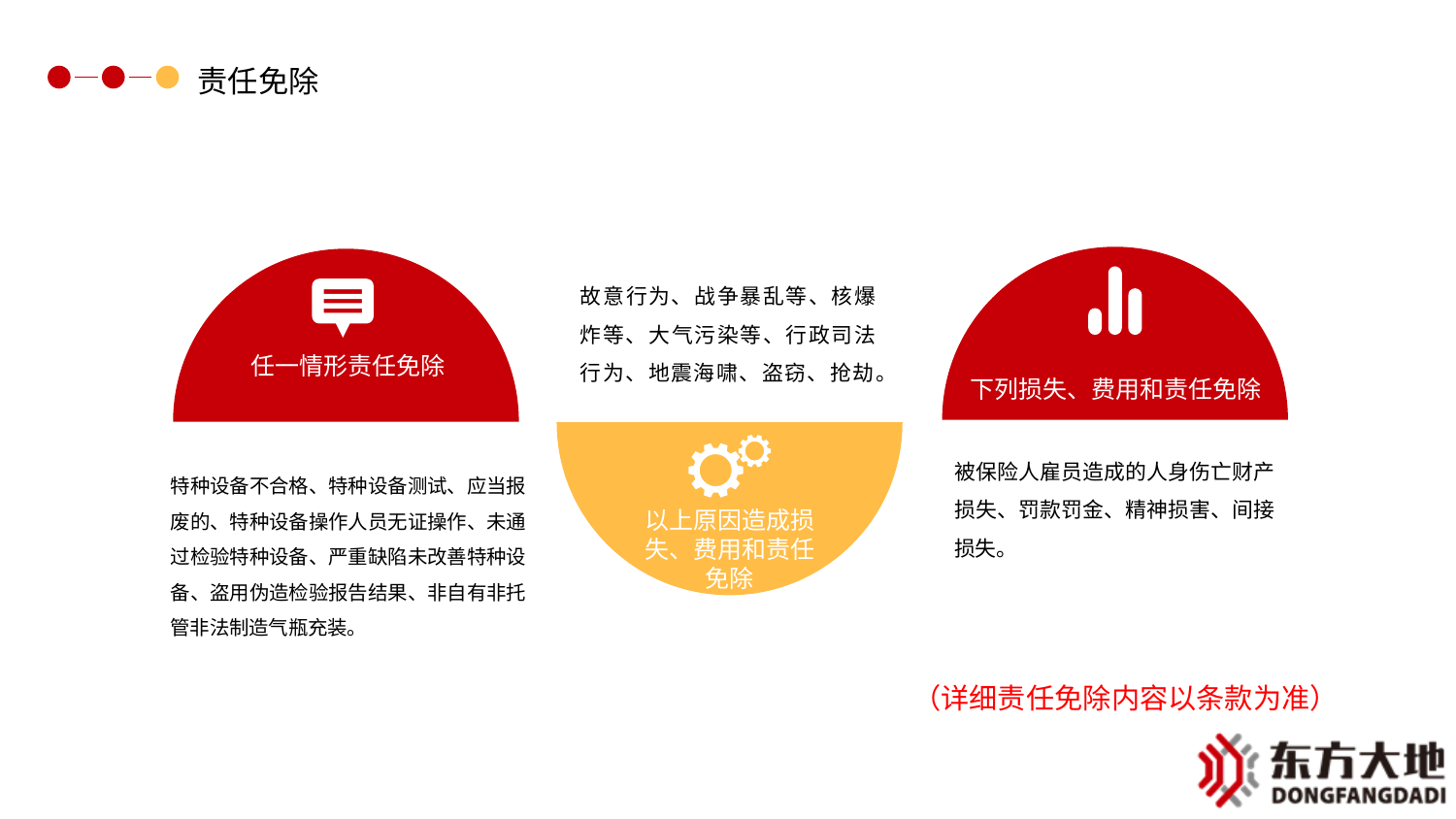

责任免除

故意行为、战争暴乱等、核爆炸等、大气污染等、行政司法行为、地震海啸、盗窃、抢劫。

任一情形责任免除
下列损失、费用和责任免除

被保险人雇员造成的人身伤亡财产损失、罚款罚金、精神损害、间接损失。
特种设备不合格、特种设备测试、应当报废的、特种设备操作人员无证操作、未通过检验特种设备、严重缺陷未改善特种设备、盗用伪造检验报告结果、非自有非托管非法制造气瓶充装。
以上原因造成损失、费用和责任 免除
（详细责任免除内容以条款为准）